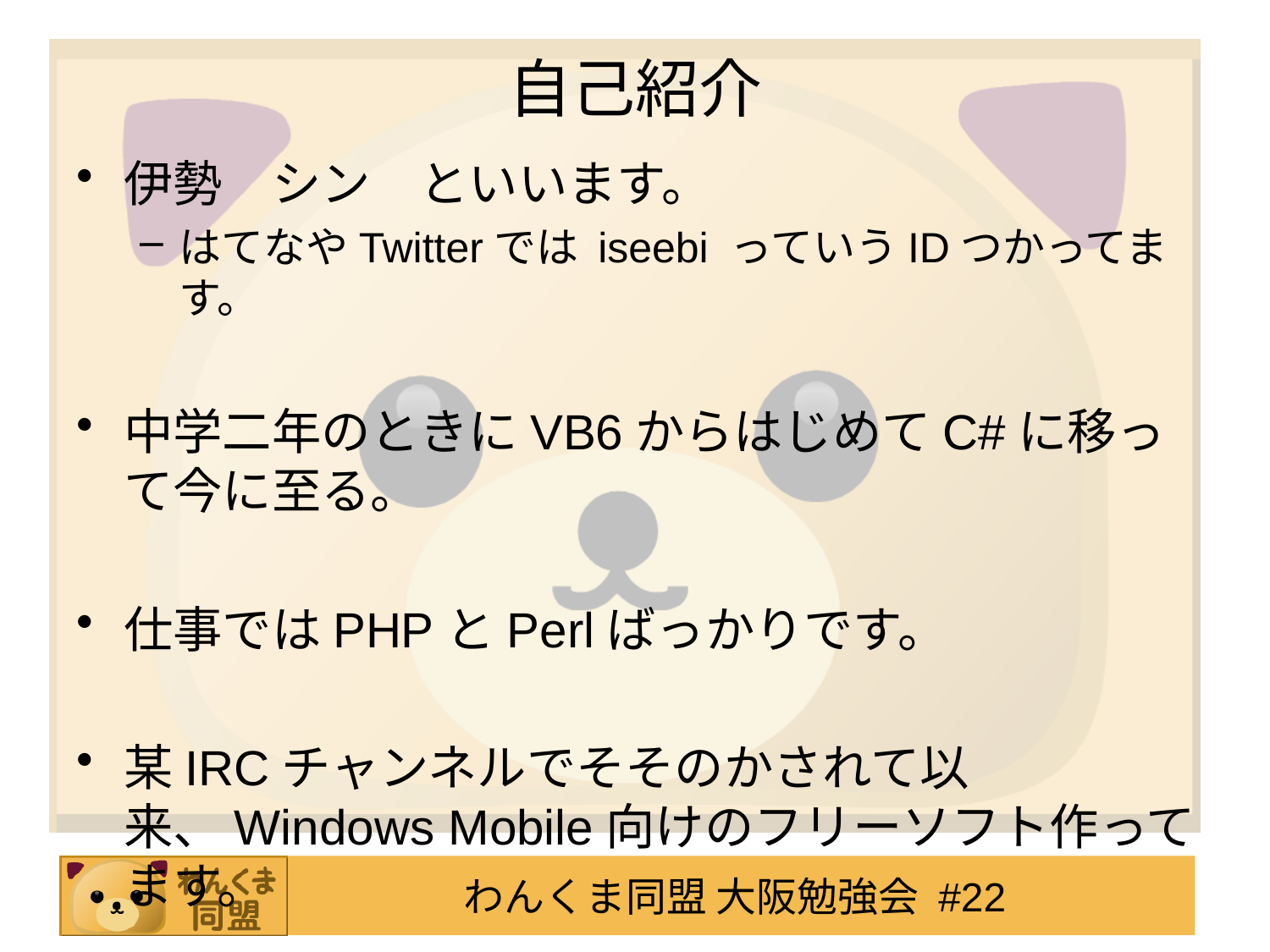

# 自己紹介
伊勢　シン　といいます。
はてなやTwitterでは iseebi っていうIDつかってます。

中学二年のときにVB6からはじめてC#に移って今に至る。

仕事ではPHPとPerlばっかりです。

某IRCチャンネルでそそのかされて以来、Windows Mobile向けのフリーソフト作ってます。